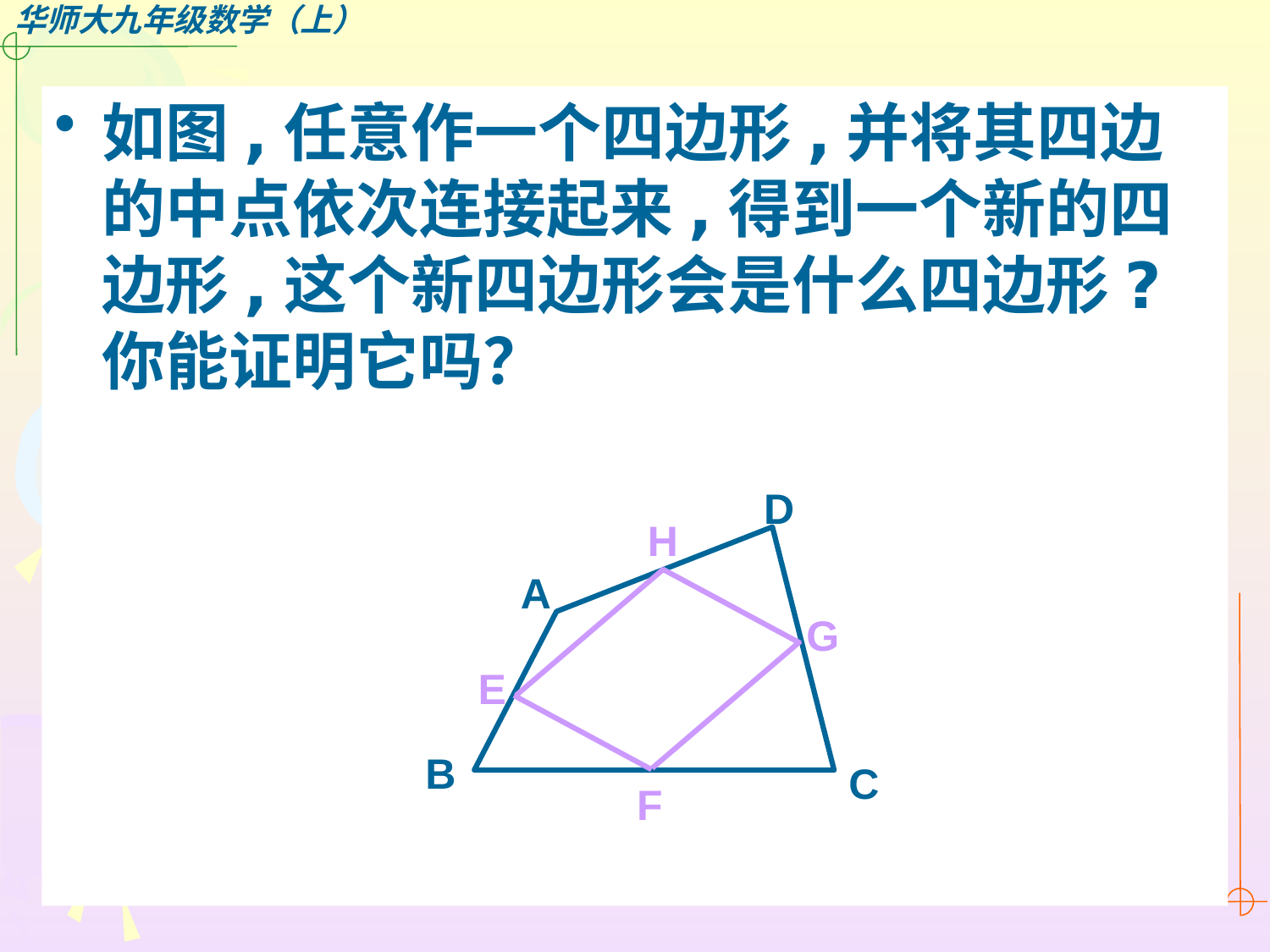

如图,任意作一个四边形,并将其四边的中点依次连接起来,得到一个新的四边形,这个新四边形会是什么四边形?你能证明它吗？
D
H

A

G

E

B
C
F